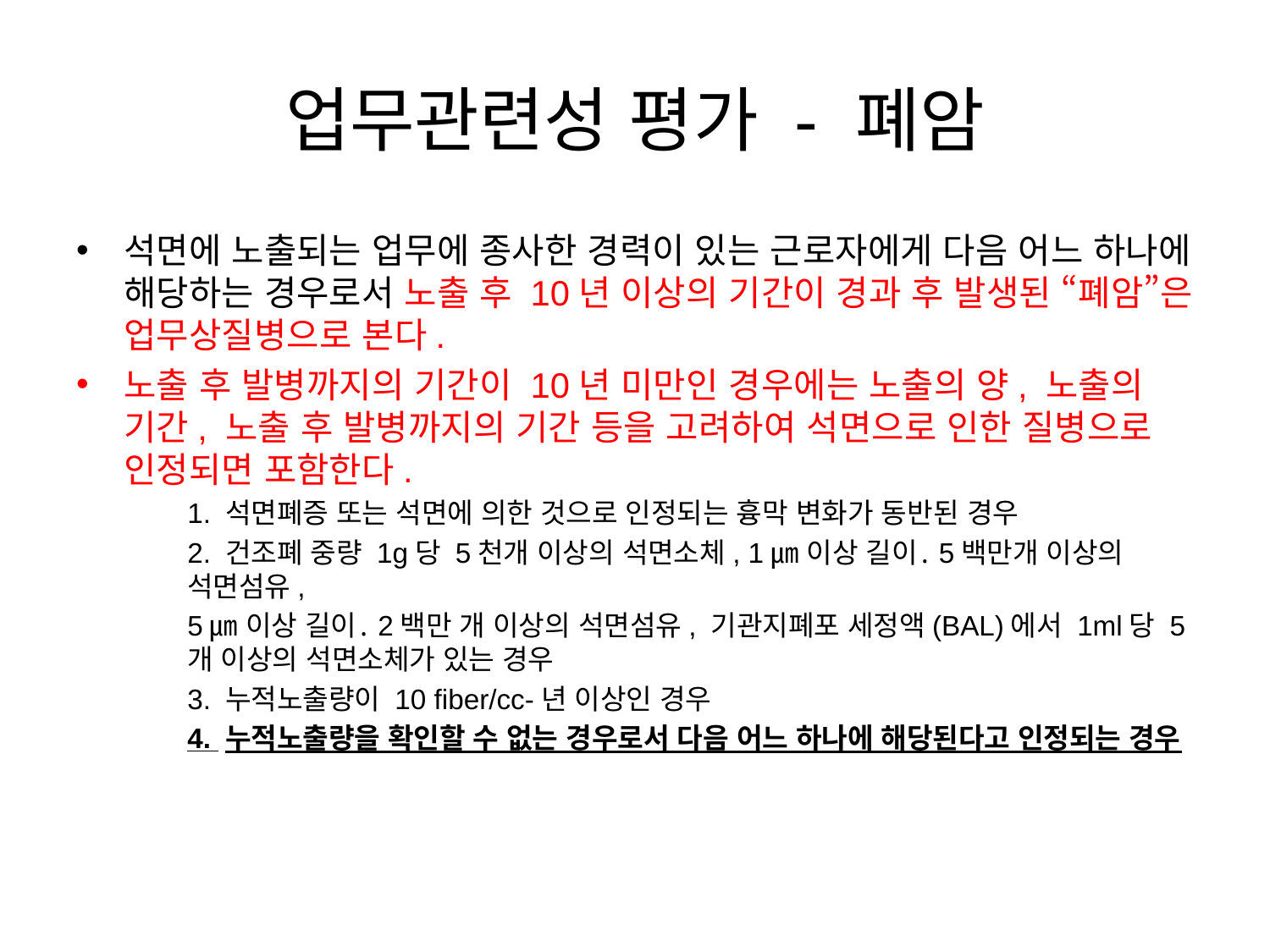

# 업무관련성 평가 - 폐암
석면에 노출되는 업무에 종사한 경력이 있는 근로자에게 다음 어느 하나에 해당하는 경우로서 노출 후 10년 이상의 기간이 경과 후 발생된 “폐암”은 업무상질병으로 본다.
노출 후 발병까지의 기간이 10년 미만인 경우에는 노출의 양, 노출의 기간, 노출 후 발병까지의 기간 등을 고려하여 석면으로 인한 질병으로 인정되면 포함한다.
1. 석면폐증 또는 석면에 의한 것으로 인정되는 흉막 변화가 동반된 경우
2. 건조폐 중량 1g당 5천개 이상의 석면소체, 1㎛ 이상 길이․5백만개 이상의 석면섬유,
5㎛ 이상 길이․2백만 개 이상의 석면섬유, 기관지폐포 세정액(BAL)에서 1ml당 5개 이상의 석면소체가 있는 경우
3. 누적노출량이 10 fiber/cc-년 이상인 경우
4. 누적노출량을 확인할 수 없는 경우로서 다음 어느 하나에 해당된다고 인정되는 경우